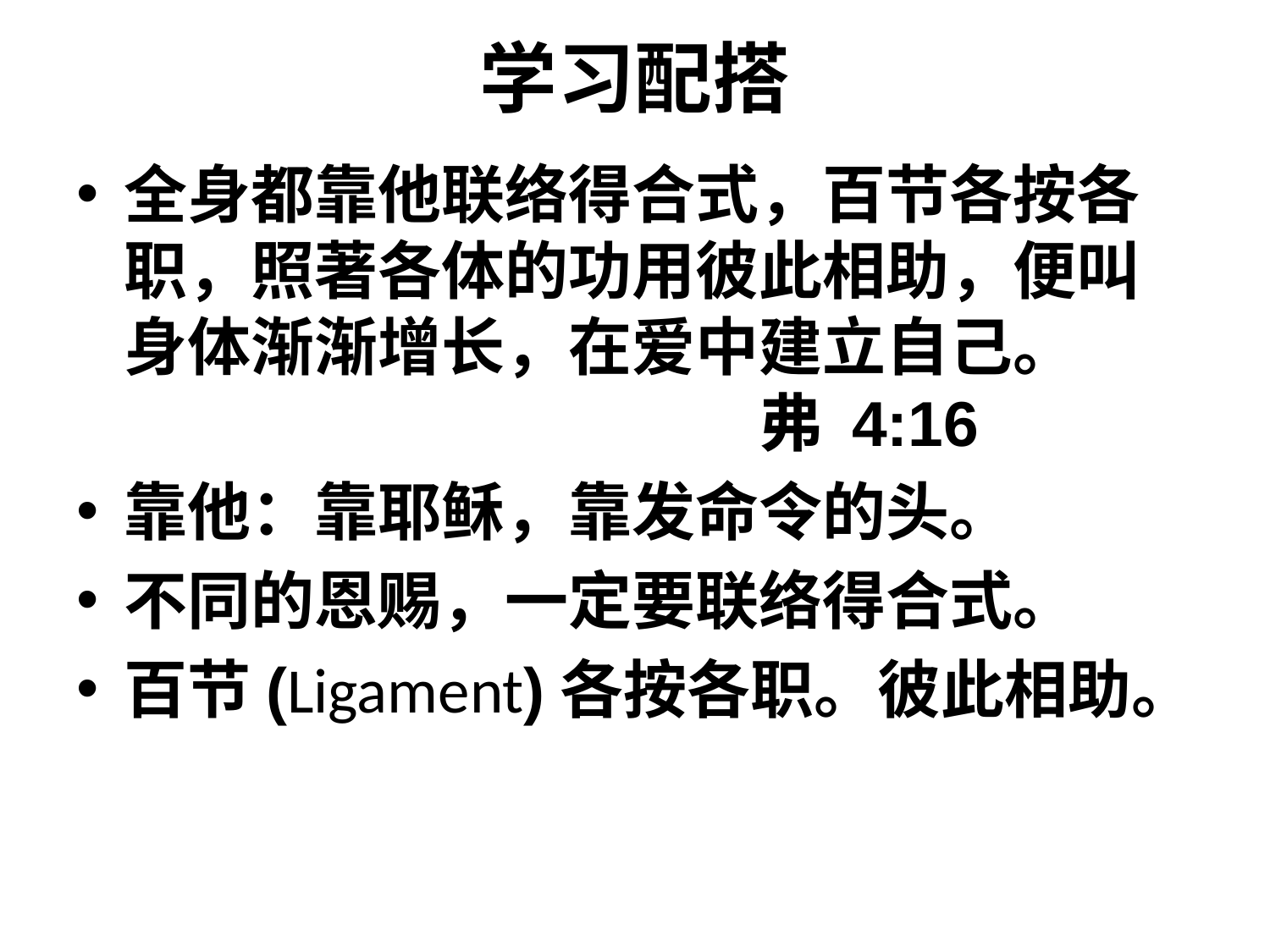

# 学习配搭
全身都靠他联络得合式，百节各按各职，照著各体的功用彼此相助，便叫身体渐渐增长，在爱中建立自己。						弗 4:16
靠他：靠耶稣，靠发命令的头。
不同的恩赐，一定要联络得合式。
百节(Ligament)各按各职。彼此相助。